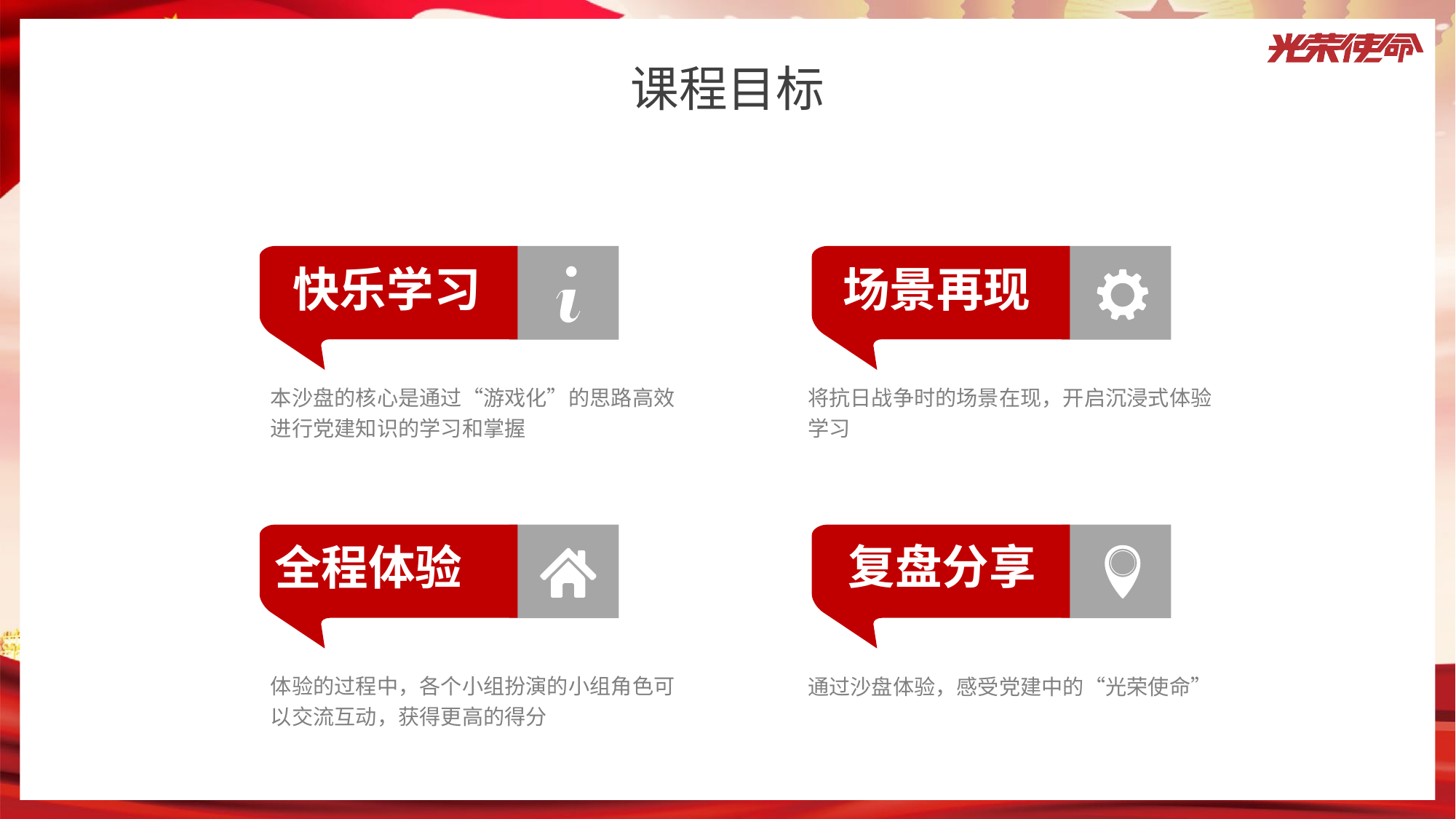

课程目标

快乐学习

场景再现

本沙盘的核心是通过“游戏化”的思路高效进行党建知识的学习和掌握
将抗日战争时的场景在现，开启沉浸式体验学习

复盘分享

全程体验

体验的过程中，各个小组扮演的小组角色可以交流互动，获得更高的得分
通过沙盘体验，感受党建中的“光荣使命”